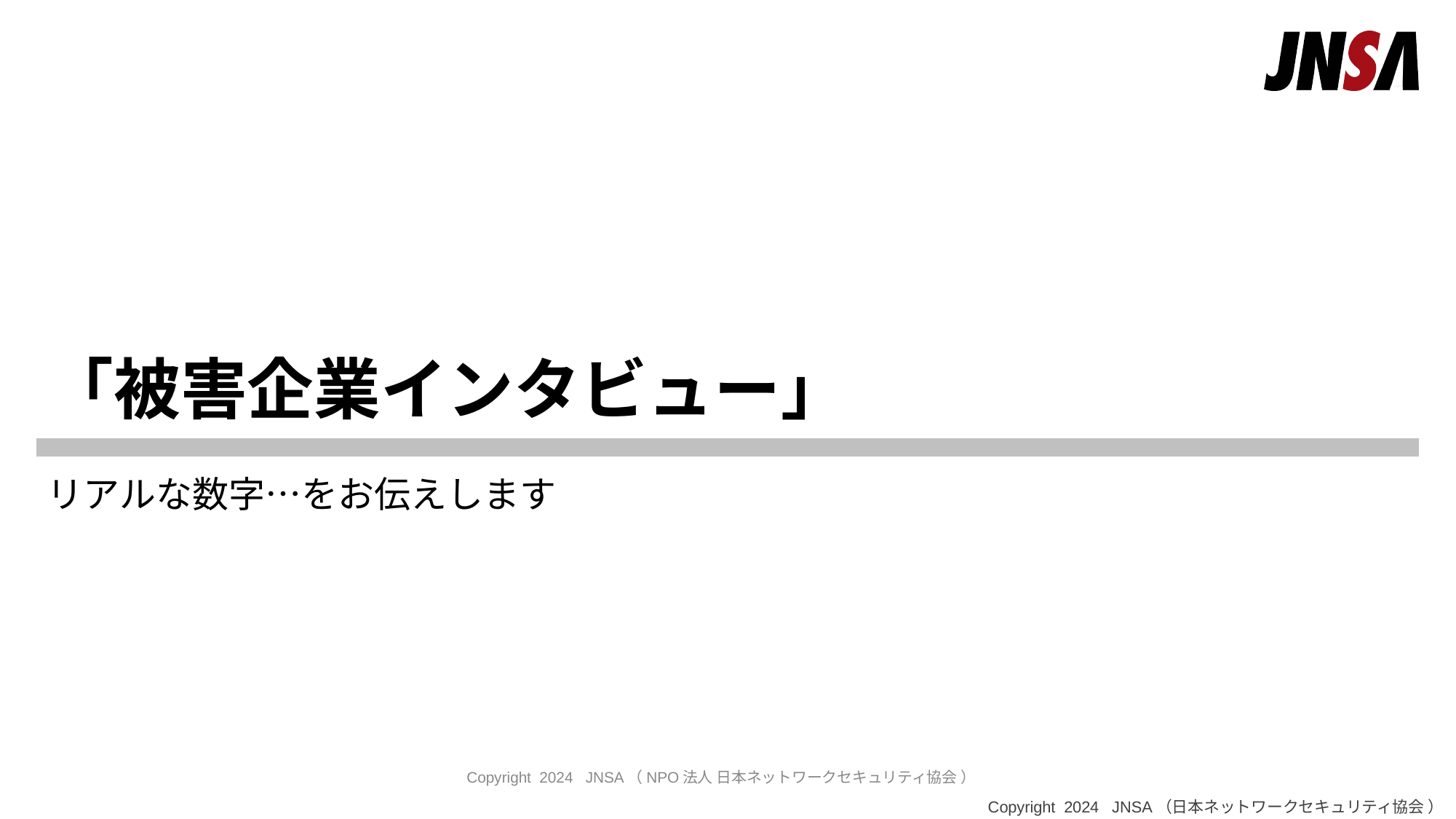

# 「被害企業インタビュー」
リアルな数字…をお伝えします
Copyright  2024   JNSA（NPO法人 日本ネットワークセキュリティ協会 ​‌）​
Copyright  2024   JNSA（日本ネットワークセキュリティ協会 ​‌）​